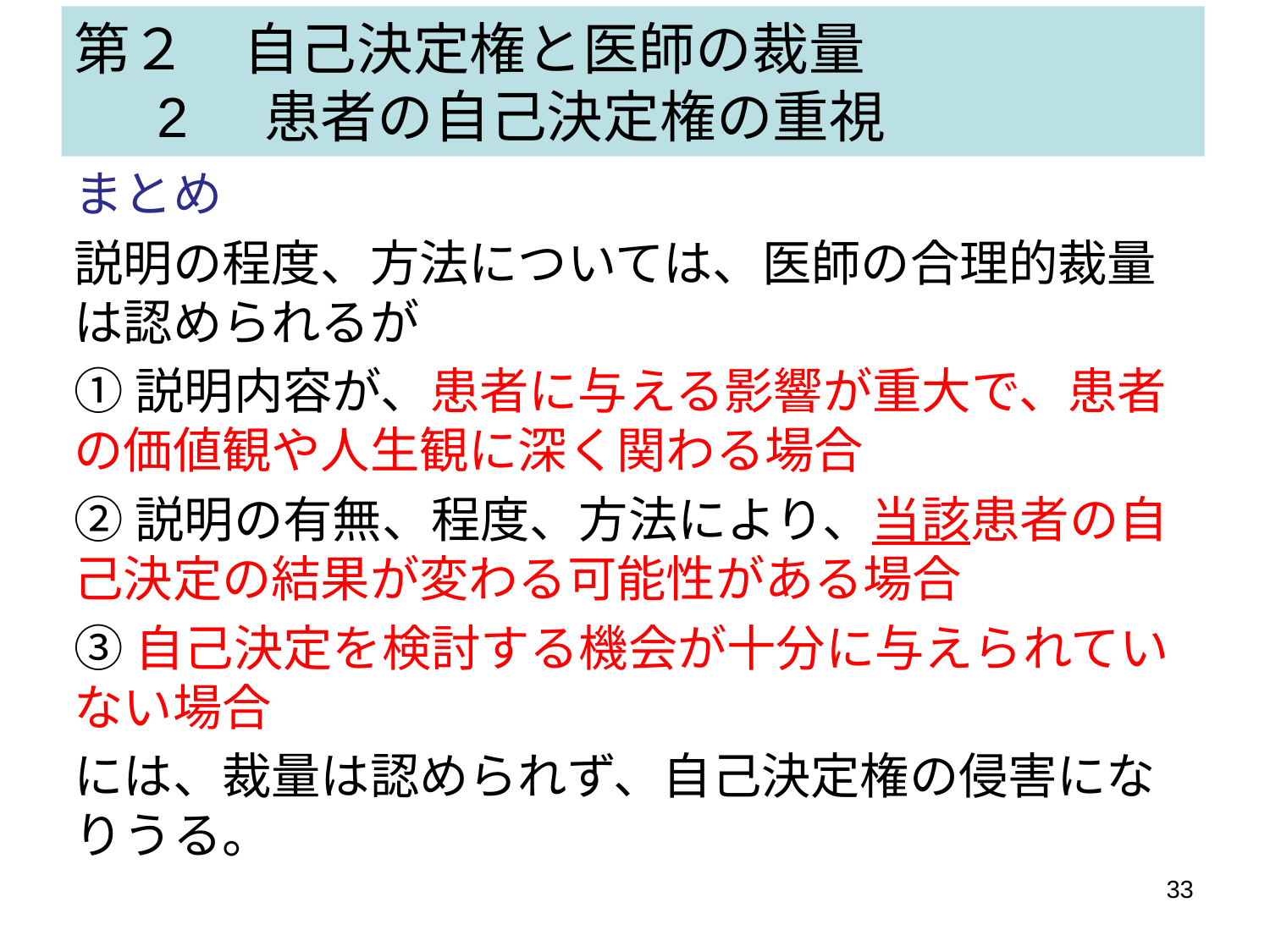

# 第２　自己決定権と医師の裁量 　 2    患者の自己決定権の重視
まとめ
説明の程度、方法については、医師の合理的裁量は認められるが
①説明内容が、患者に与える影響が重大で、患者の価値観や人生観に深く関わる場合
②説明の有無、程度、方法により、当該患者の自己決定の結果が変わる可能性がある場合
③自己決定を検討する機会が十分に与えられていない場合
には、裁量は認められず、自己決定権の侵害になりうる。

33